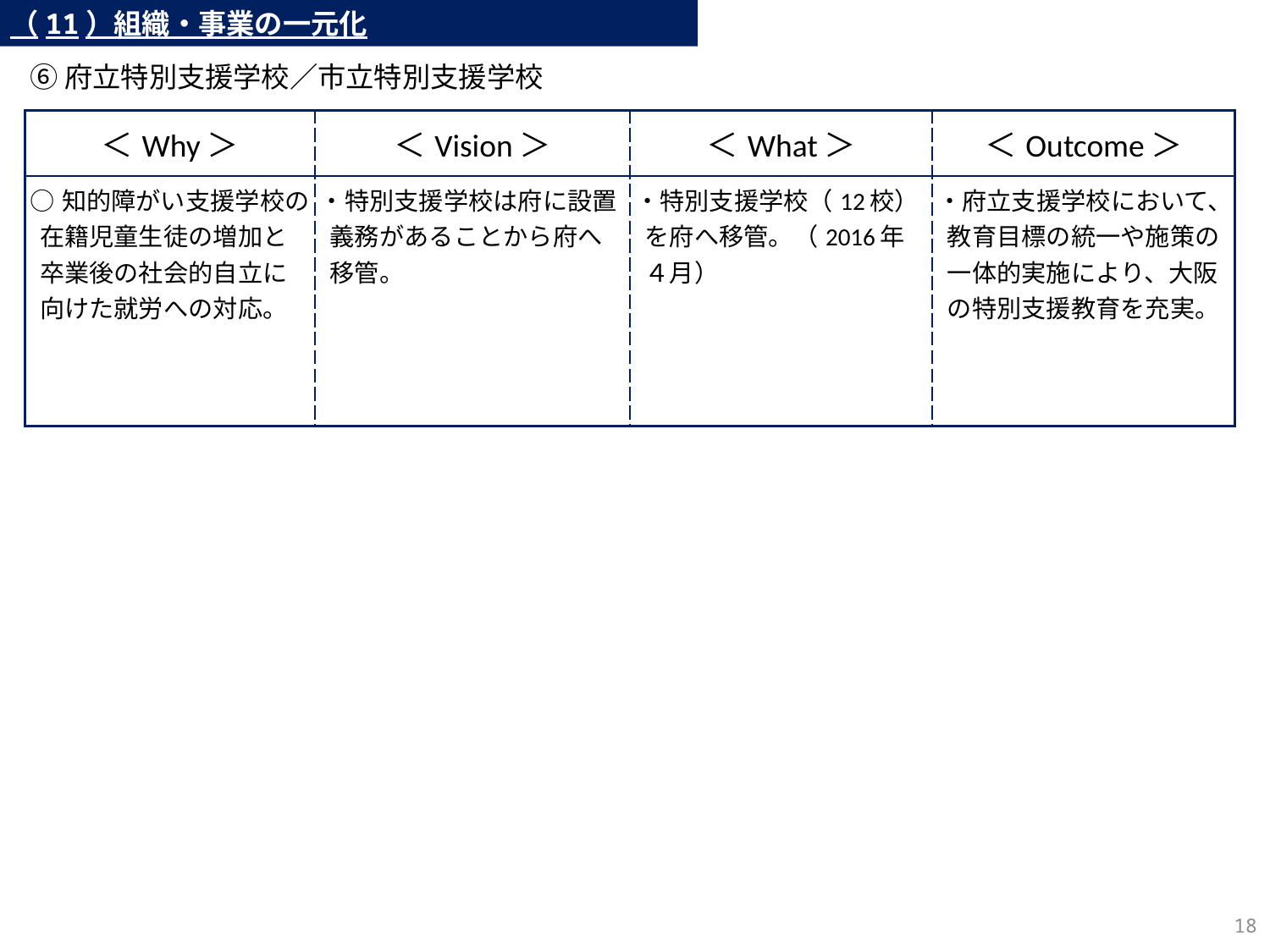

（11）組織・事業の一元化
⑥府立特別支援学校／市立特別支援学校
| ＜Why＞ | ＜Vision＞ | ＜What＞ | ＜Outcome＞ |
| --- | --- | --- | --- |
| ○知的障がい支援学校の在籍児童生徒の増加と卒業後の社会的自立に向けた就労への対応。 | ・特別支援学校は府に設置義務があることから府へ移管。 | ・特別支援学校（12校）を府へ移管。（2016年４月） | ・府立支援学校において、教育目標の統一や施策の一体的実施により、大阪の特別支援教育を充実。 |
18